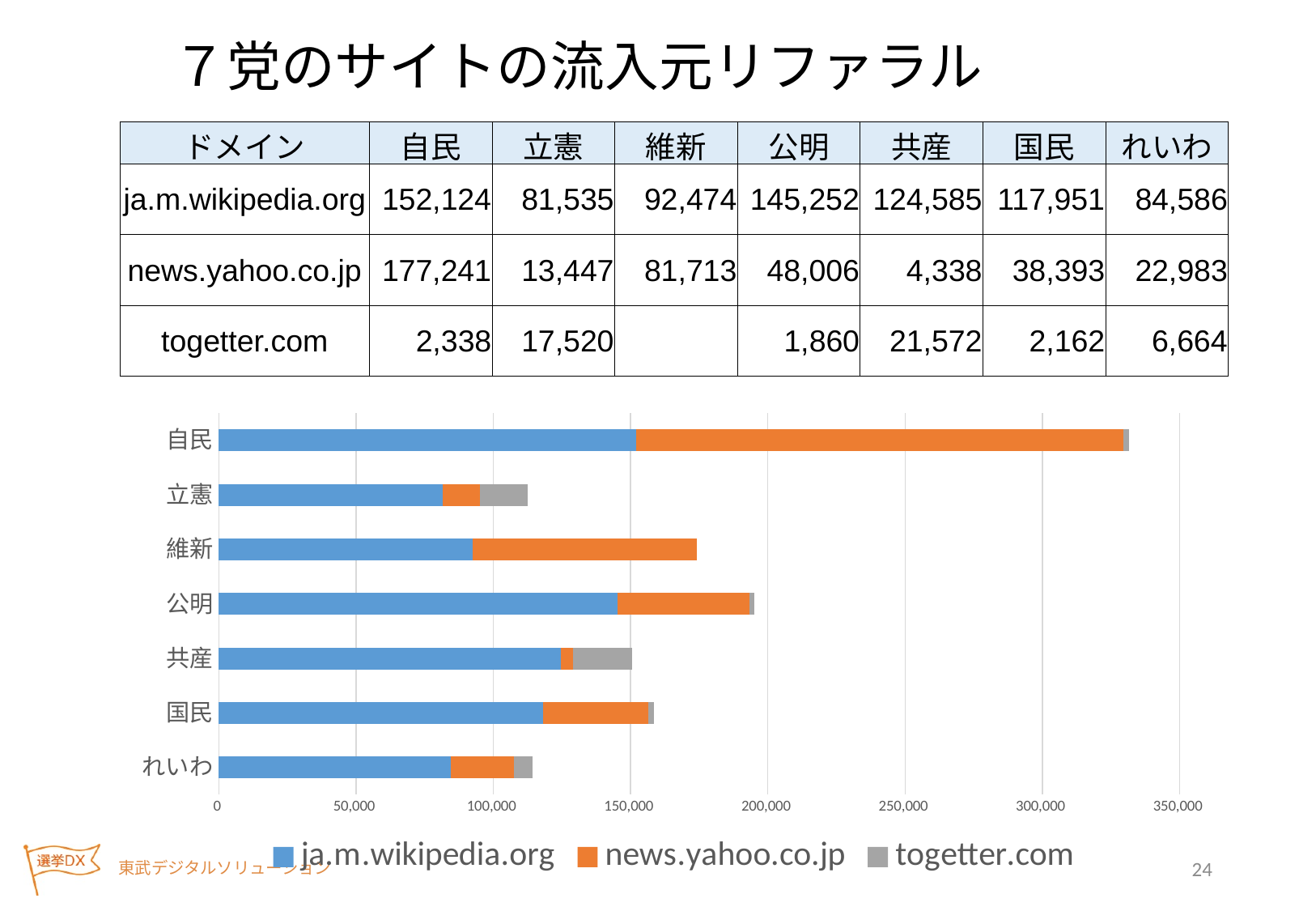

７党のサイトの流入元リファラル
| ドメイン | 自民 | 立憲 | 維新 | 公明 | 共産 | 国民 | れいわ |
| --- | --- | --- | --- | --- | --- | --- | --- |
| ja.m.wikipedia.org | 152,124 | 81,535 | 92,474 | 145,252 | 124,585 | 117,951 | 84,586 |
| news.yahoo.co.jp | 177,241 | 13,447 | 81,713 | 48,006 | 4,338 | 38,393 | 22,983 |
| togetter.com | 2,338 | 17,520 |  | 1,860 | 21,572 | 2,162 | 6,664 |

### Chart

| Category | ja.m.wikipedia.org | news.yahoo.co.jp | togetter.com |
|---|---|---|---|
| れいわ | 84585.89307647226 | 22982.84009568543 | 6663.62469425595 |
| 国民 | 117951.31973802099 | 38393.21561132555 | 2162.143239168214 |
| 共産 | 124585.19549544621 | 4337.50314882887 | 21571.684980496862 |
| 公明 | 145252.24067093918 | 48006.057225176584 | 1859.6043284544567 |
| 維新 | 92474.37206287241 | 81713.32219055004 | None |
| 立憲 | 81534.55820522804 | 13446.690942891099 | 17520.271741263197 |
| 自民 | 152124.27399268164 | 177241.064728626 | 2338.1803654419277 |
24